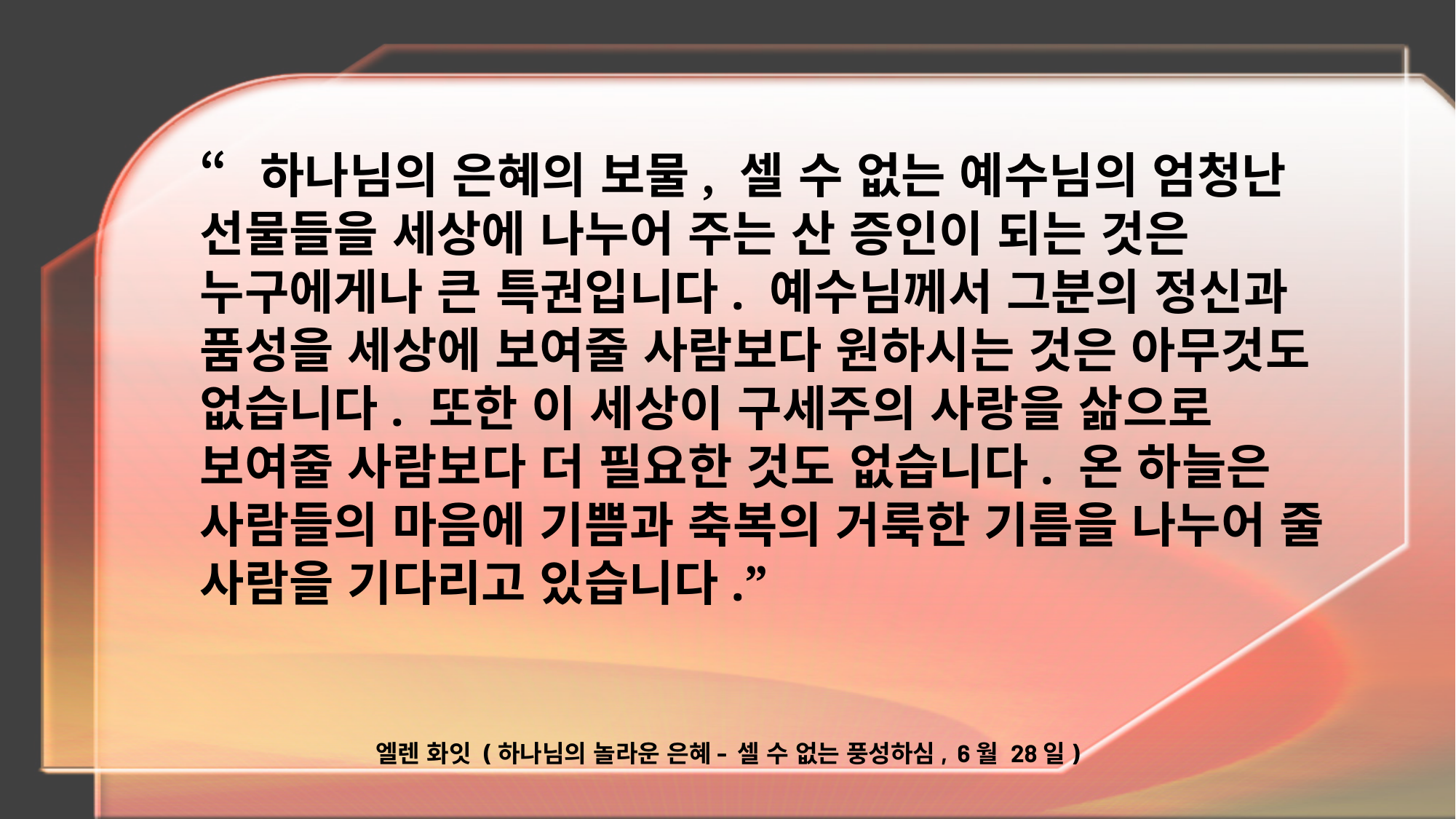

“하나님의 은혜의 보물, 셀 수 없는 예수님의 엄청난 선물들을 세상에 나누어 주는 산 증인이 되는 것은 누구에게나 큰 특권입니다. 예수님께서 그분의 정신과 품성을 세상에 보여줄 사람보다 원하시는 것은 아무것도 없습니다. 또한 이 세상이 구세주의 사랑을 삶으로 보여줄 사람보다 더 필요한 것도 없습니다. 온 하늘은 사람들의 마음에 기쁨과 축복의 거룩한 기름을 나누어 줄 사람을 기다리고 있습니다.”
엘렌 화잇 (하나님의 놀라운 은혜- 셀 수 없는 풍성하심,  6월 28일)